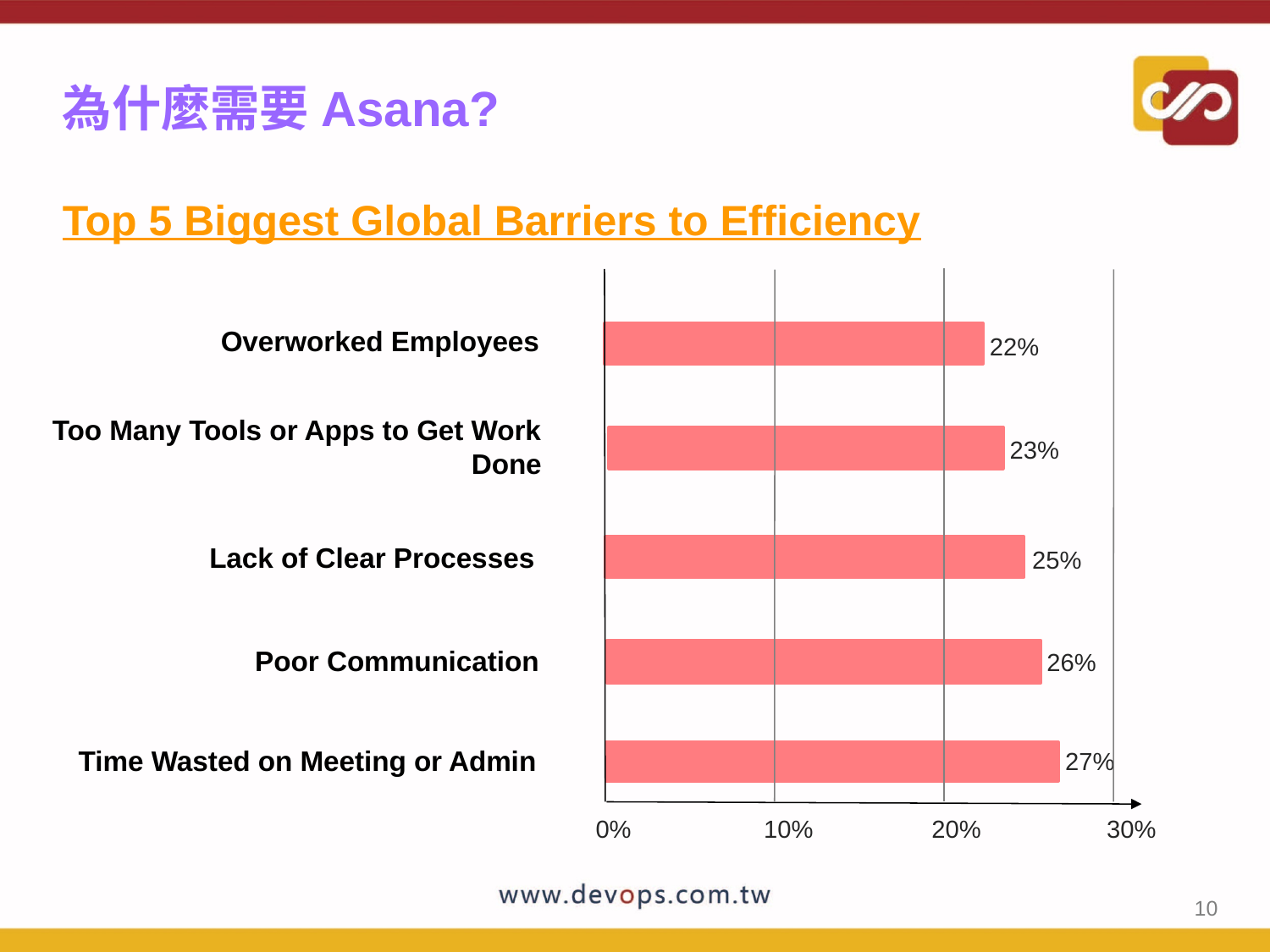

# 為什麼需要Asana?
Top 5 Biggest Global Barriers to Efficiency
 0%                   10%                 20%                  30%
Overworked Employees
Too Many Tools or Apps to Get Work Done
Lack of Clear Processes
Poor Communication
Time Wasted on Meeting or Admin

22%
23%
25%
26%
27%

10